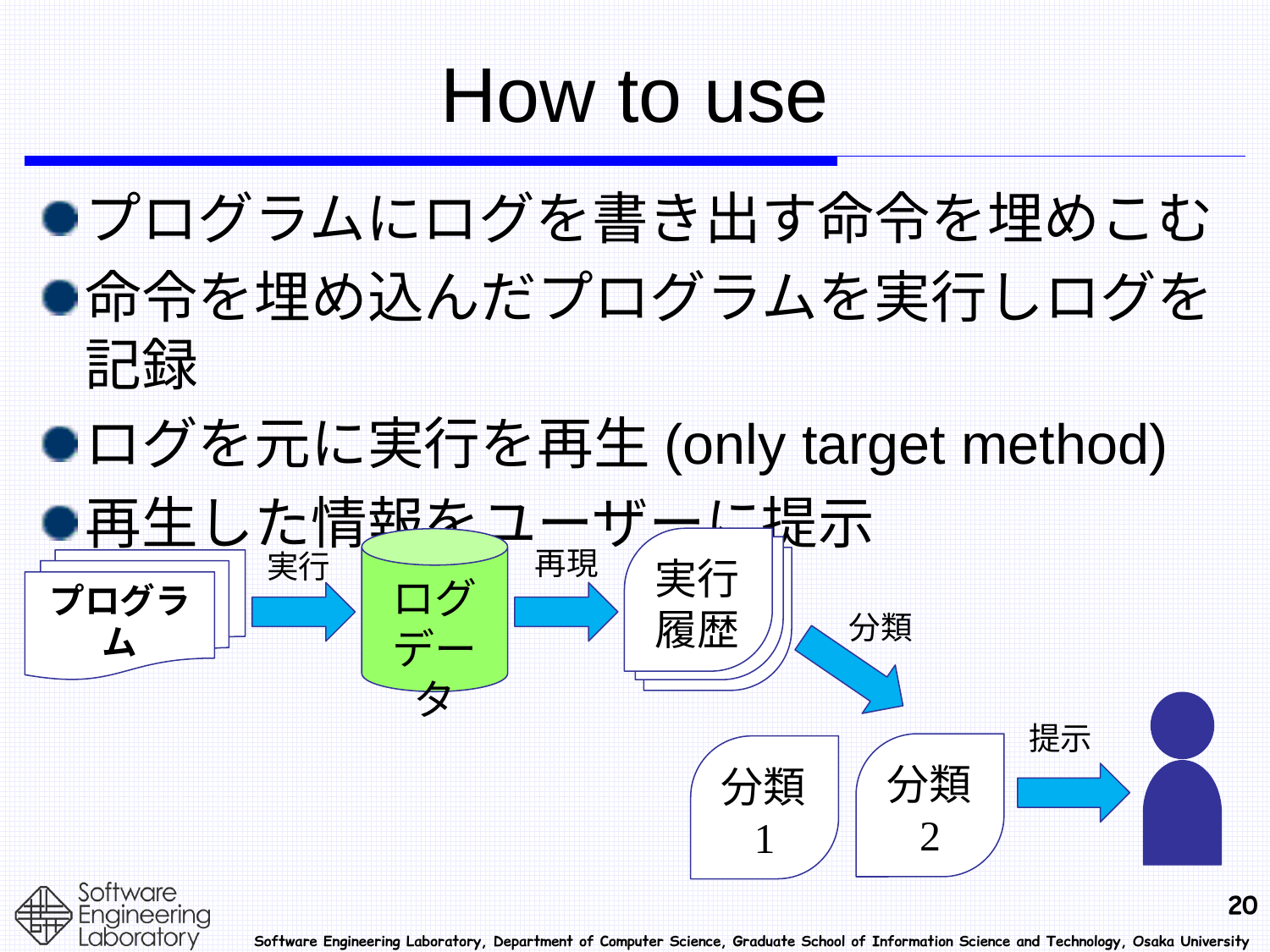

# How to use
プログラムにログを書き出す命令を埋めこむ
命令を埋め込んだプログラムを実行しログを記録
ログを元に実行を再生(only target method)
再生した情報をユーザーに提示

実行履歴
ログ
データ
実行履歴
再現
実行
実行履歴
プログラム

分類

提示
分類2

分類1